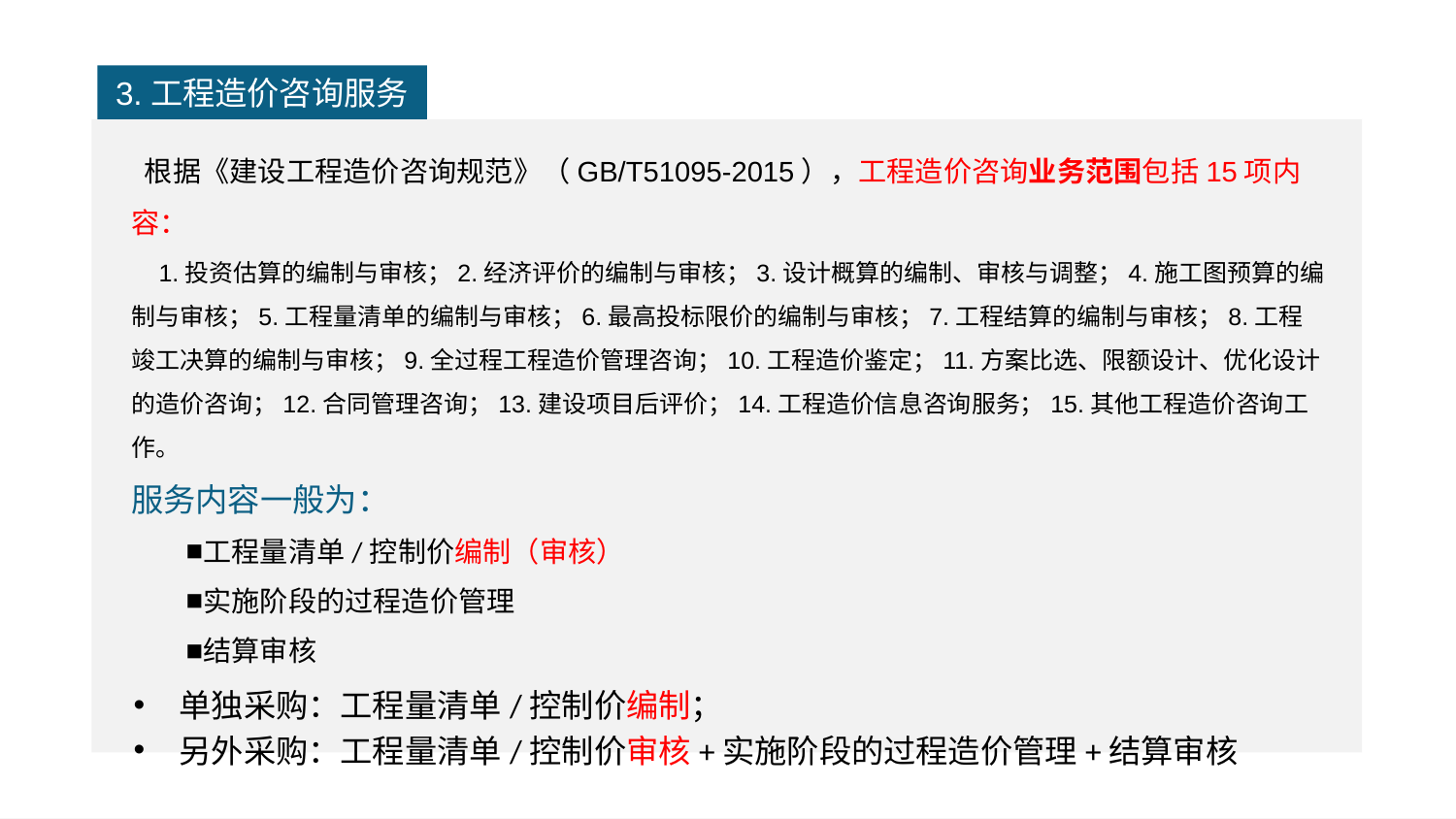

3.工程造价咨询服务

 根据《建设工程造价咨询规范》（GB/T51095-2015），工程造价咨询业务范围包括15项内容：
    1.投资估算的编制与审核；2.经济评价的编制与审核；3.设计概算的编制、审核与调整；4.施工图预算的编制与审核；5.工程量清单的编制与审核；6.最高投标限价的编制与审核；7.工程结算的编制与审核；8.工程竣工决算的编制与审核；9.全过程工程造价管理咨询；10.工程造价鉴定；11.方案比选、限额设计、优化设计的造价咨询；12.合同管理咨询；13.建设项目后评价；14.工程造价信息咨询服务；15.其他工程造价咨询工作。
服务内容一般为：
工程量清单/控制价编制（审核）
实施阶段的过程造价管理
结算审核
单独采购：工程量清单/控制价编制；
另外采购：工程量清单/控制价审核+实施阶段的过程造价管理+结算审核